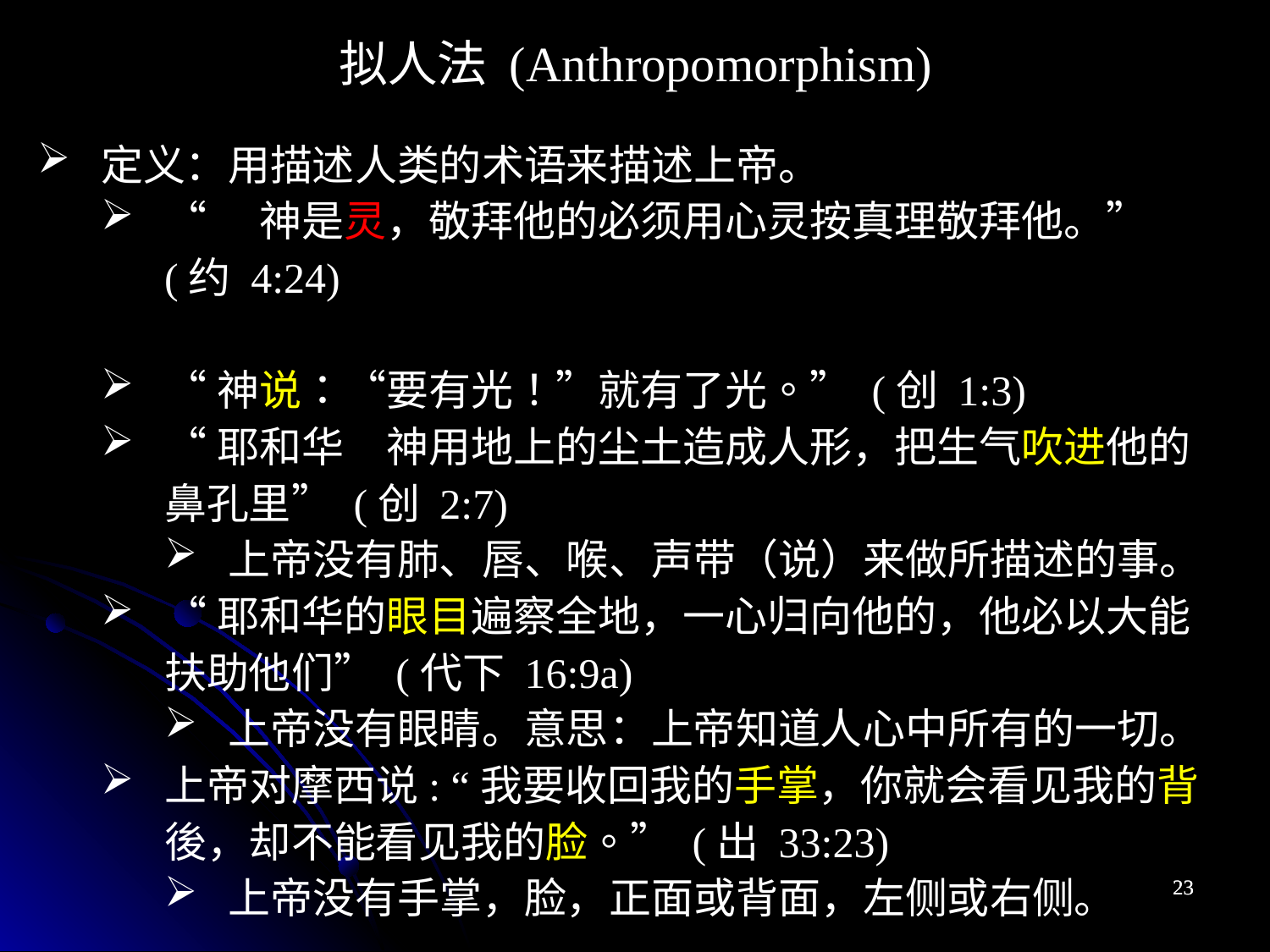

拟人法 (Anthropomorphism)
定义：用描述人类的术语来描述上帝。
“　神是灵，敬拜他的必须用心灵按真理敬拜他。” (约 4:24)

“神说：“要有光！”就有了光。” (创 1:3)
“耶和华　神用地上的尘土造成人形，把生气吹进他的鼻孔里” (创 2:7)
上帝没有肺、唇、喉、声带（说）来做所描述的事。
“耶和华的眼目遍察全地，一心归向他的，他必以大能扶助他们” (代下 16:9a)
上帝没有眼睛。意思：上帝知道人心中所有的一切。
上帝对摩西说: “我要收回我的手掌，你就会看见我的背後，却不能看见我的脸。” (出 33:23)
上帝没有手掌，脸，正面或背面，左侧或右侧。
23
23